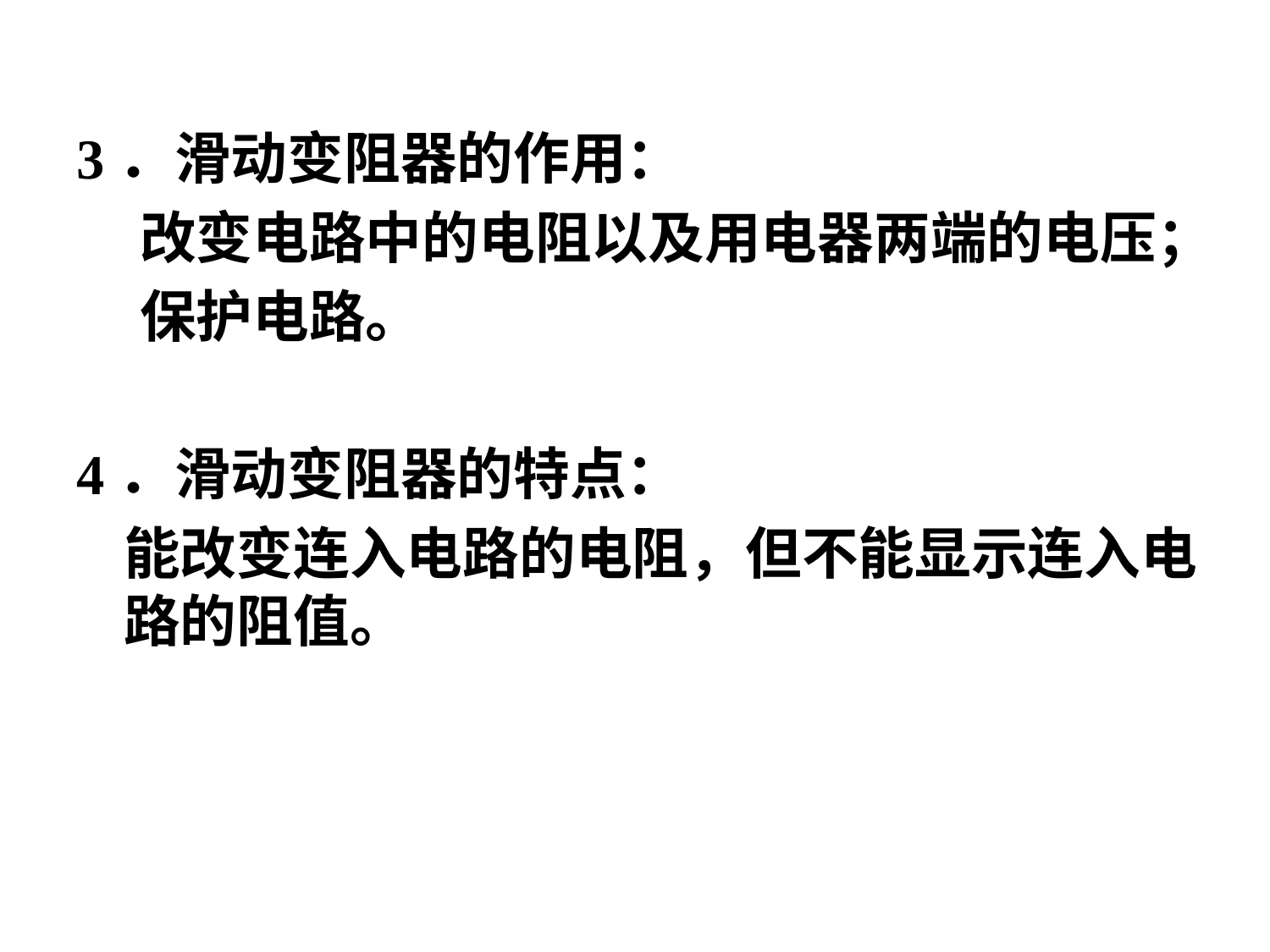

3．滑动变阻器的作用：
改变电路中的电阻以及用电器两端的电压；
保护电路。

4．滑动变阻器的特点：
能改变连入电路的电阻，但不能显示连入电路的阻值。